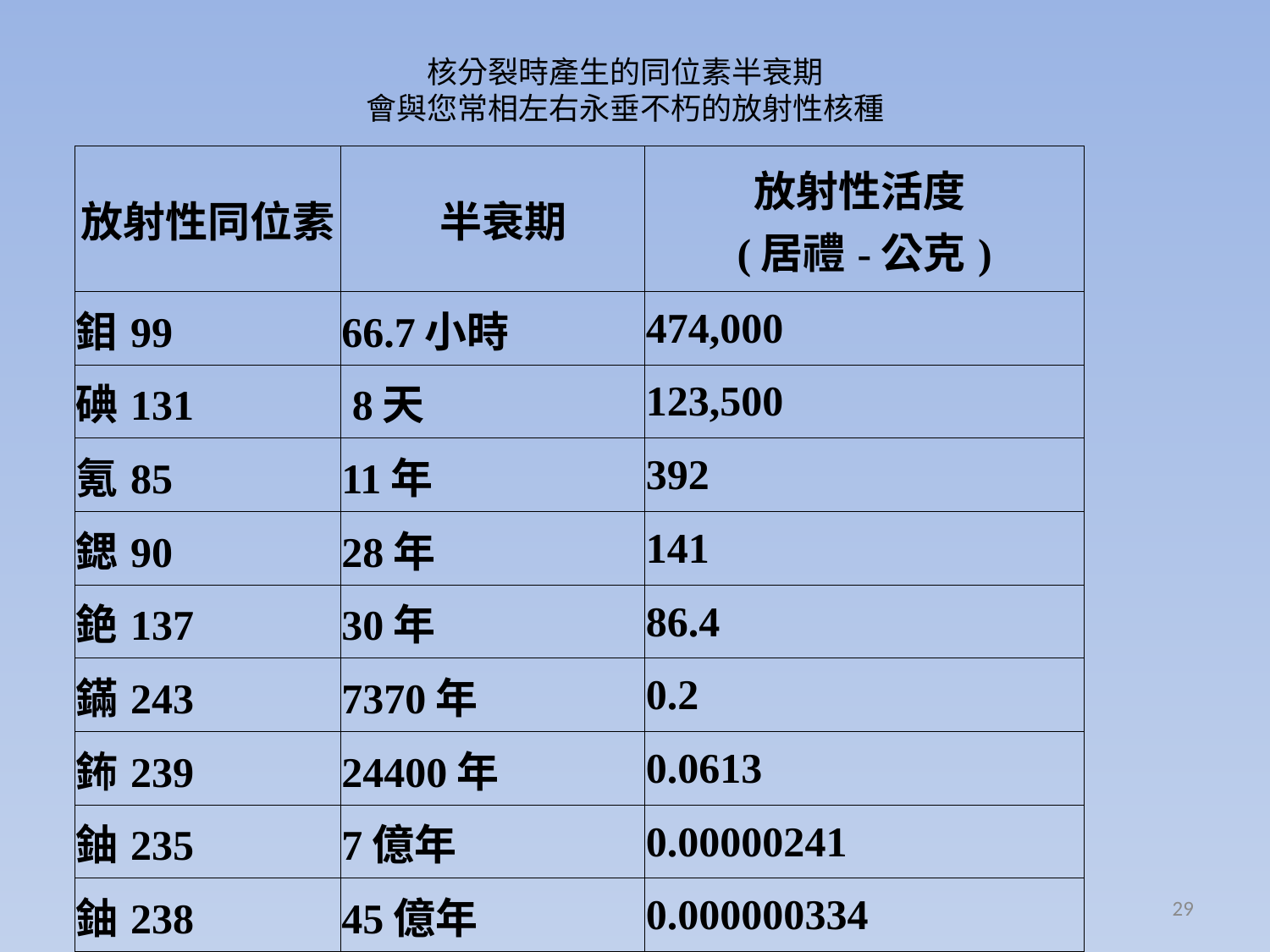

# 核分裂時產生的同位素半衰期 會與您常相左右永垂不朽的放射性核種
| 放射性同位素 | 半衰期 | 放射性活度 (居禮-公克) |
| --- | --- | --- |
| 鉬99 | 66.7小時 | 474,000 |
| 碘131 | 8天 | 123,500 |
| 氪85 | 11年 | 392 |
| 鍶90 | 28年 | 141 |
| 銫137 | 30年 | 86.4 |
| 鏋243 | 7370年 | 0.2 |
| 鈽239 | 24400年 | 0.0613 |
| 鈾235 | 7億年 | 0.00000241 |
| 鈾238 | 45億年 | 0.000000334 |
29